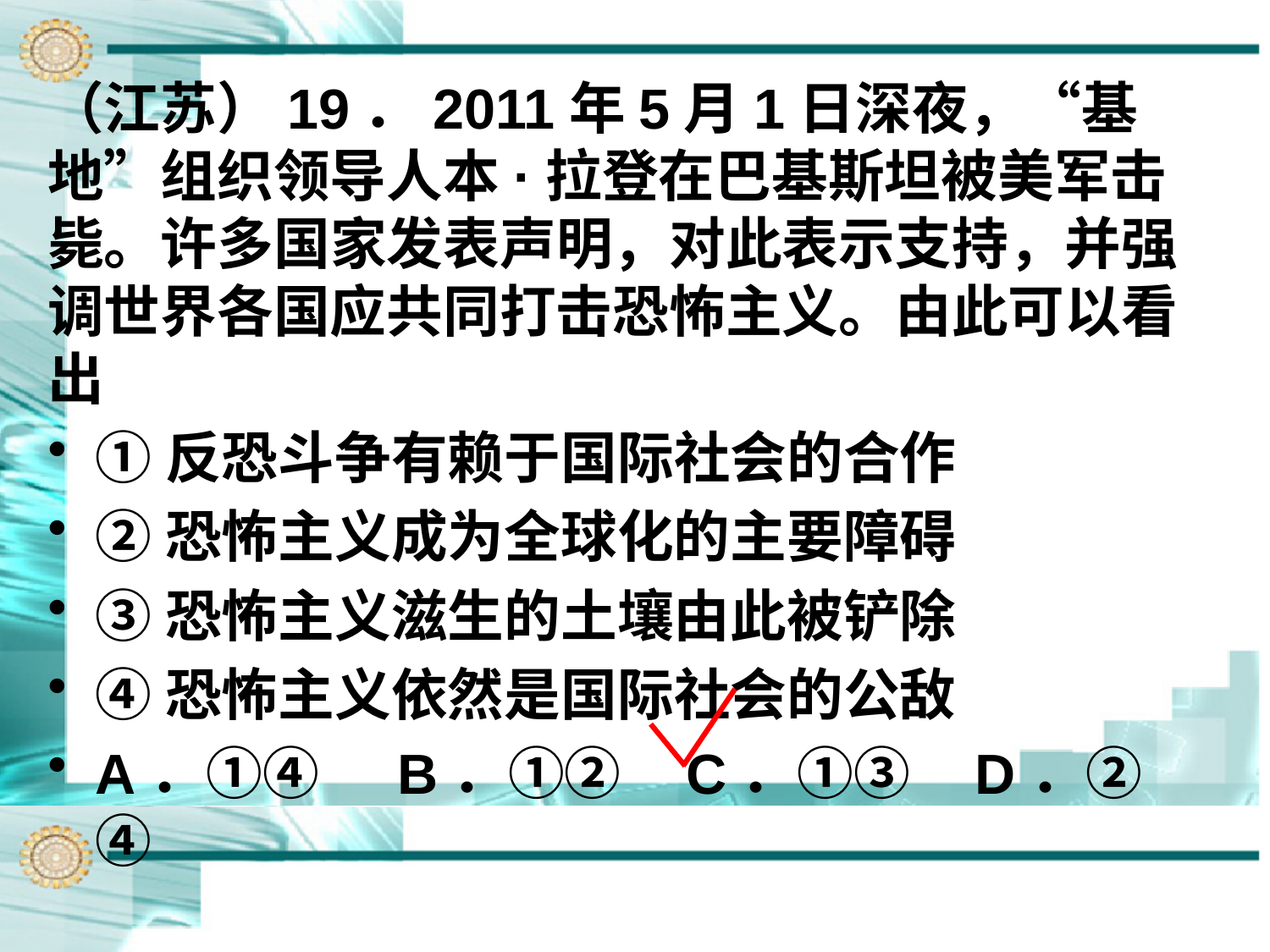

（江苏）19．2011年5月1日深夜，“基地”组织领导人本·拉登在巴基斯坦被美军击毙。许多国家发表声明，对此表示支持，并强调世界各国应共同打击恐怖主义。由此可以看出
①反恐斗争有赖于国际社会的合作
②恐怖主义成为全球化的主要障碍
③恐怖主义滋生的土壤由此被铲除
④恐怖主义依然是国际社会的公敌
A．①④     B．①②    C．①③    D．②④